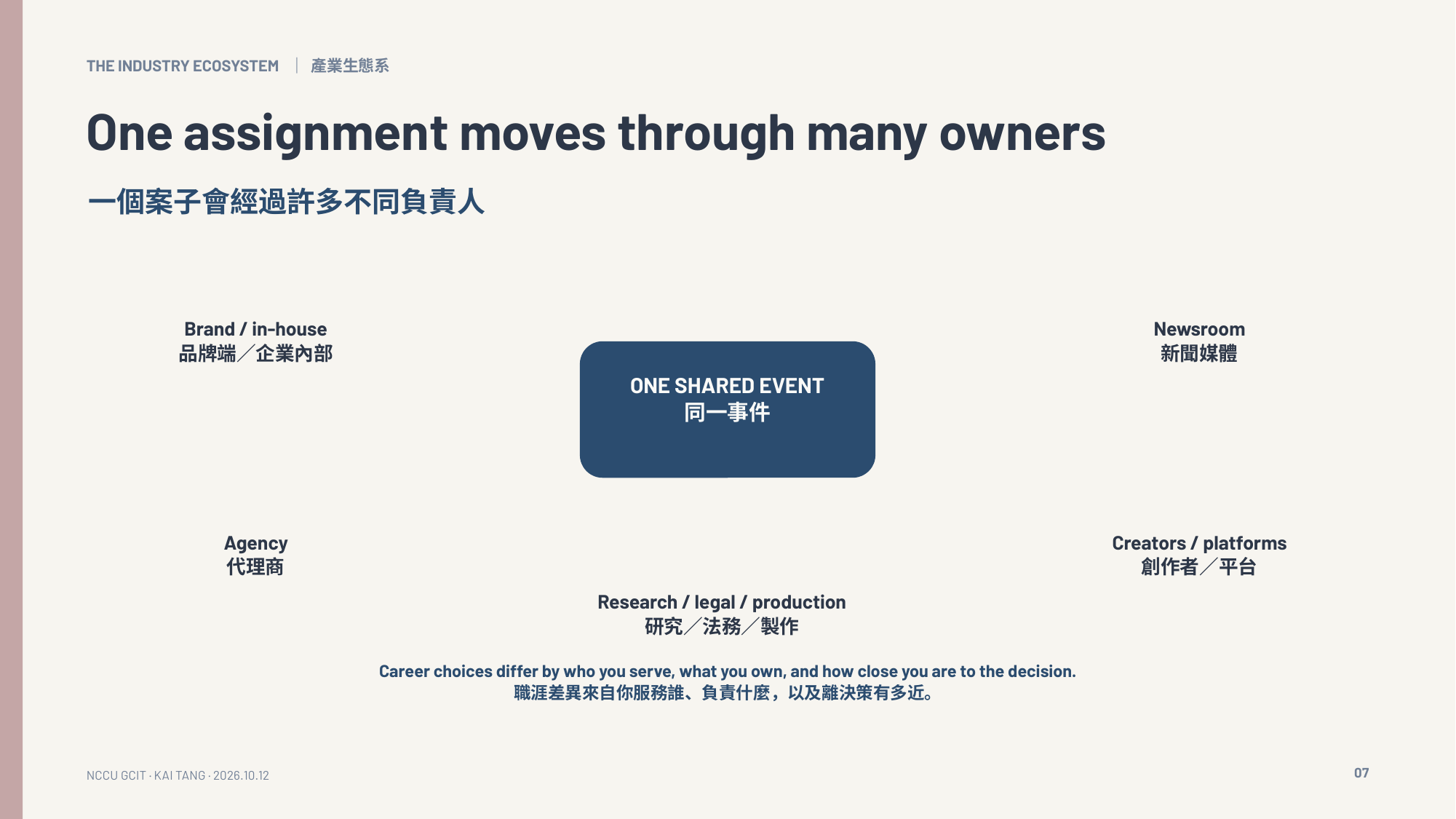

THE INDUSTRY ECOSYSTEM  ｜  產業生態系
One assignment moves through many owners
一個案子會經過許多不同負責人
Brand / in-house
品牌端／企業內部
Newsroom
新聞媒體

ONE SHARED EVENT
同一事件
Agency
代理商
Creators / platforms
創作者／平台
Research / legal / production
研究／法務／製作
Career choices differ by who you serve, what you own, and how close you are to the decision.
職涯差異來自你服務誰、負責什麼，以及離決策有多近。
07
NCCU GCIT · KAI TANG · 2026.10.12